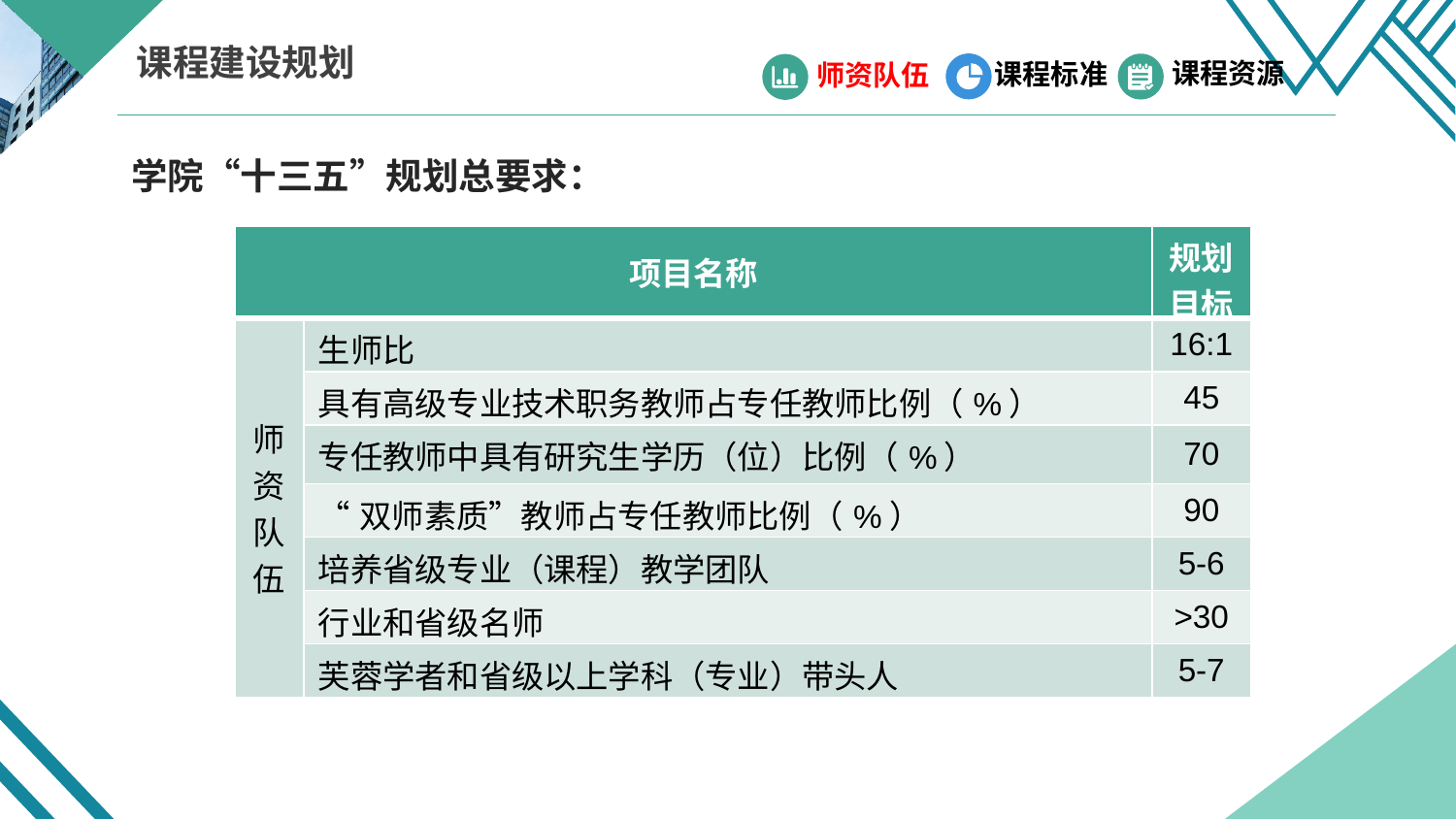

课程建设规划
课程资源
课程标准
师资队伍

学院“十三五”规划总要求：
| 项目名称 |  | 规划目标 |
| --- | --- | --- |
| 师资队伍 | 生师比 | 16:1 |
|  | 具有高级专业技术职务教师占专任教师比例（%） | 45 |
|  | 专任教师中具有研究生学历（位）比例（%） | 70 |
|  | “双师素质”教师占专任教师比例（%） | 90 |
|  | 培养省级专业（课程）教学团队 | 5-6 |
|  | 行业和省级名师 | >30 |
|  | 芙蓉学者和省级以上学科（专业）带头人 | 5-7 |